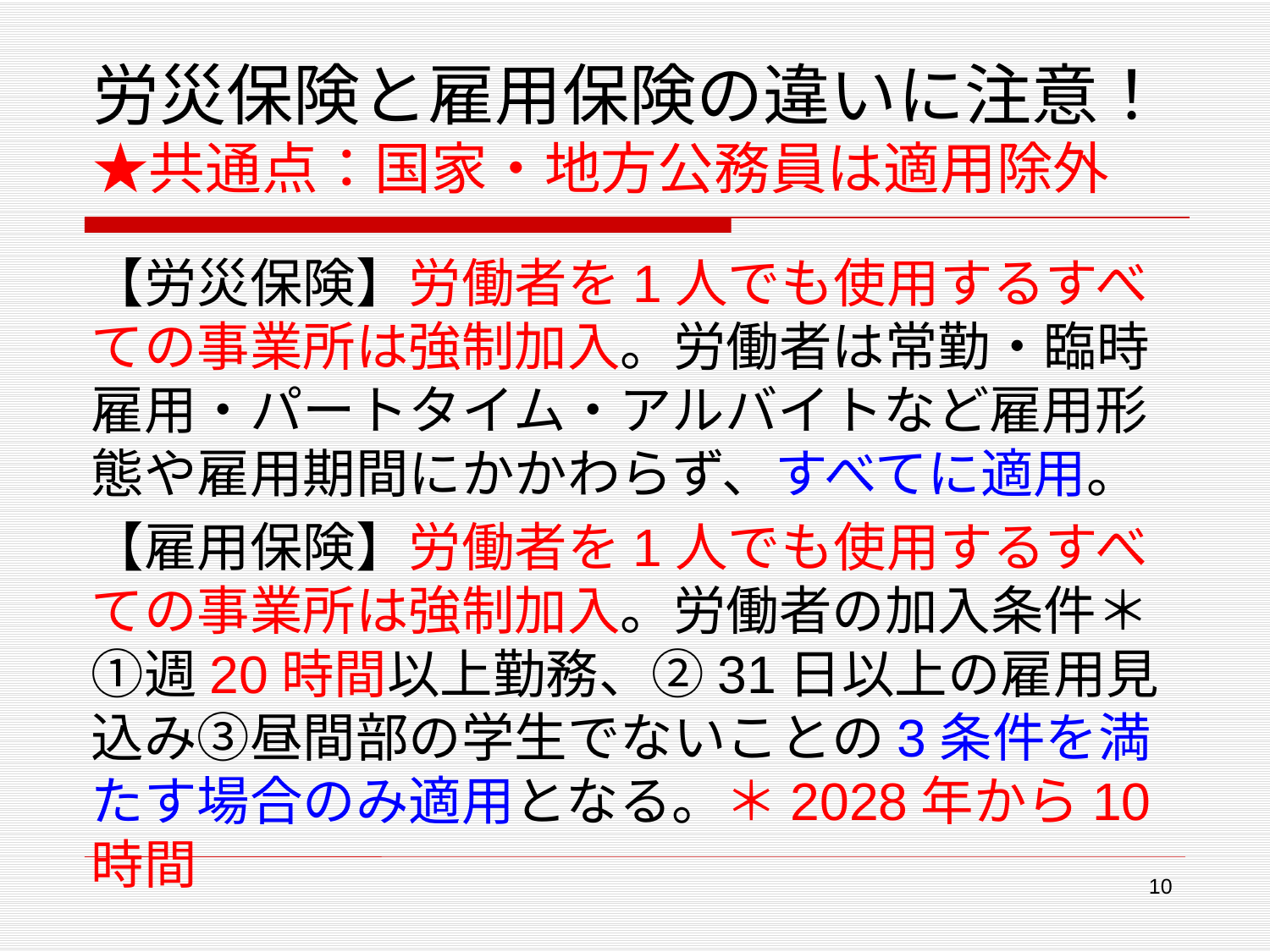

# 労災保険と雇用保険の違いに注意！ ★共通点：国家・地方公務員は適用除外
【労災保険】労働者を1人でも使用するすべての事業所は強制加入。労働者は常勤・臨時雇用・パートタイム・アルバイトなど雇用形態や雇用期間にかかわらず、すべてに適用。
【雇用保険】労働者を1人でも使用するすべての事業所は強制加入。労働者の加入条件＊①週20時間以上勤務、②31日以上の雇用見込み③昼間部の学生でないことの3条件を満たす場合のみ適用となる。＊2028年から10時間
10